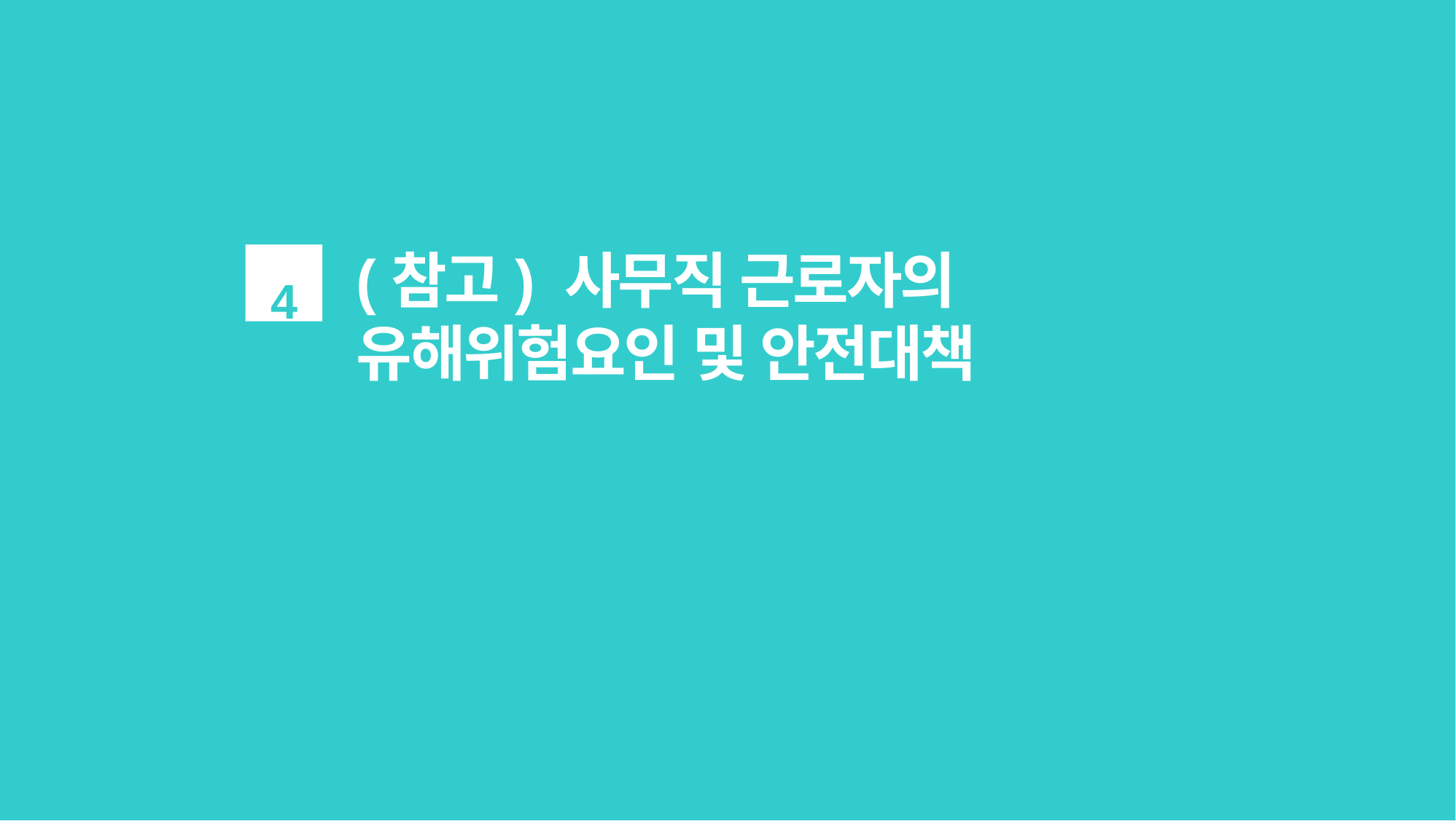

4

(참고) 사무직 근로자의
유해위험요인 및 안전대책